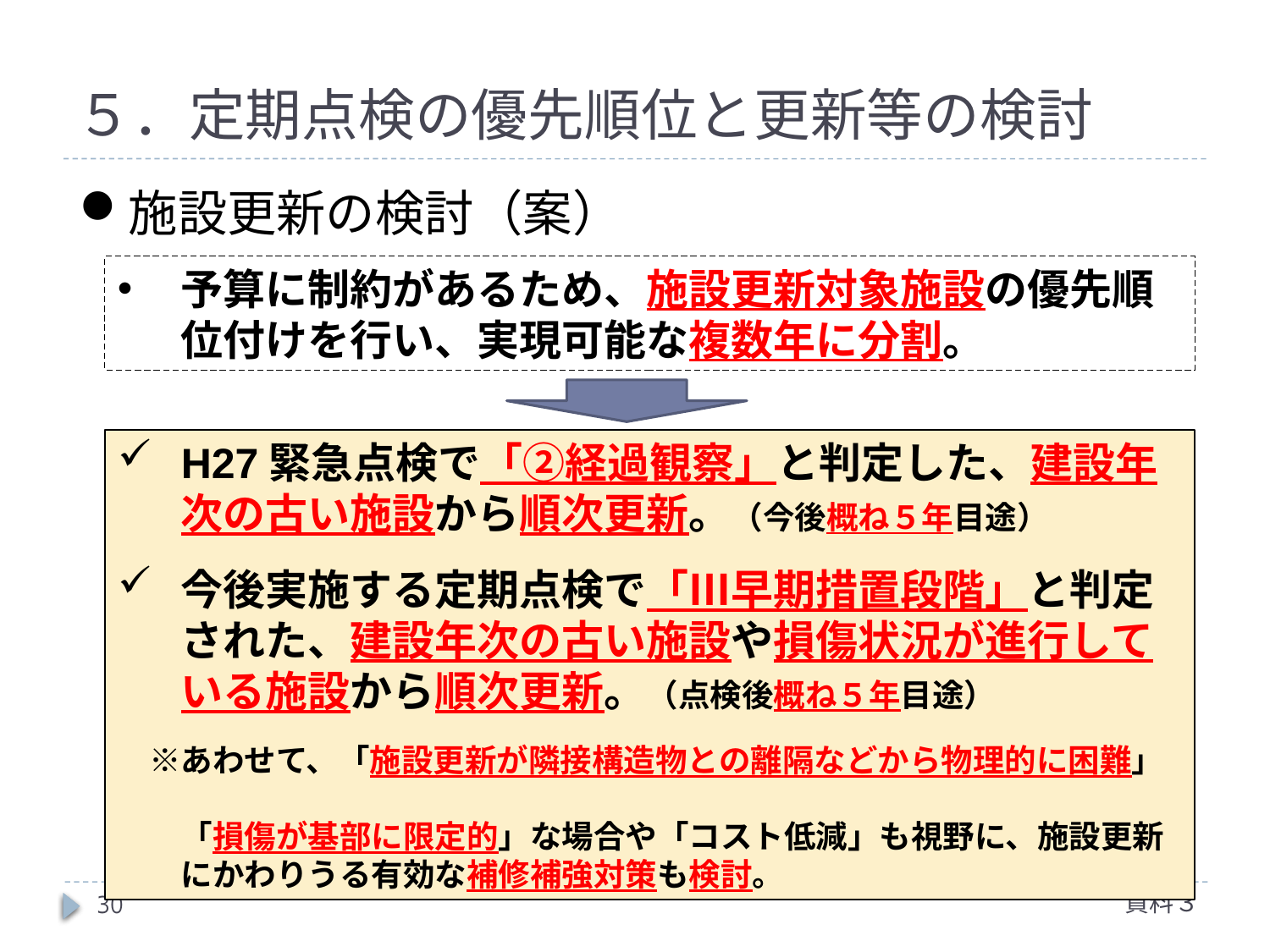

# ５．定期点検の優先順位と更新等の検討
施設更新の検討（案）
予算に制約があるため、施設更新対象施設の優先順位付けを行い、実現可能な複数年に分割。

H27緊急点検で「②経過観察」と判定した、建設年次の古い施設から順次更新。（今後概ね５年目途）

今後実施する定期点検で「Ⅲ早期措置段階」と判定された、建設年次の古い施設や損傷状況が進行している施設から順次更新。（点検後概ね５年目途）

　※あわせて、「施設更新が隣接構造物との離隔などから物理的に困難」
　　「損傷が基部に限定的」な場合や「コスト低減」も視野に、施設更新
　　にかわりうる有効な補修補強対策も検討。
資料３
30